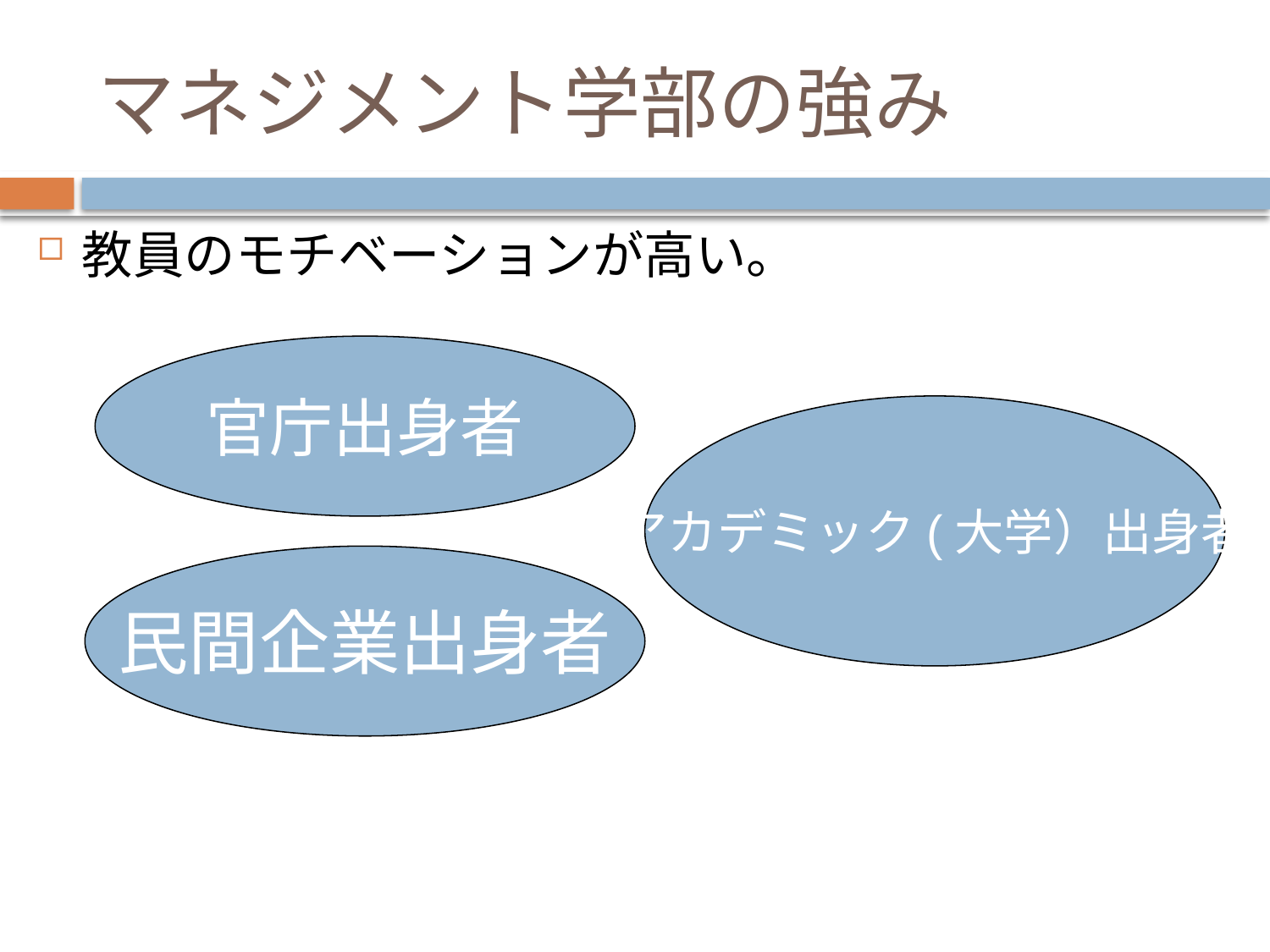

# マネジメント学部の強み
教員のモチベーションが高い。
官庁出身者
アカデミック(大学）出身者
民間企業出身者